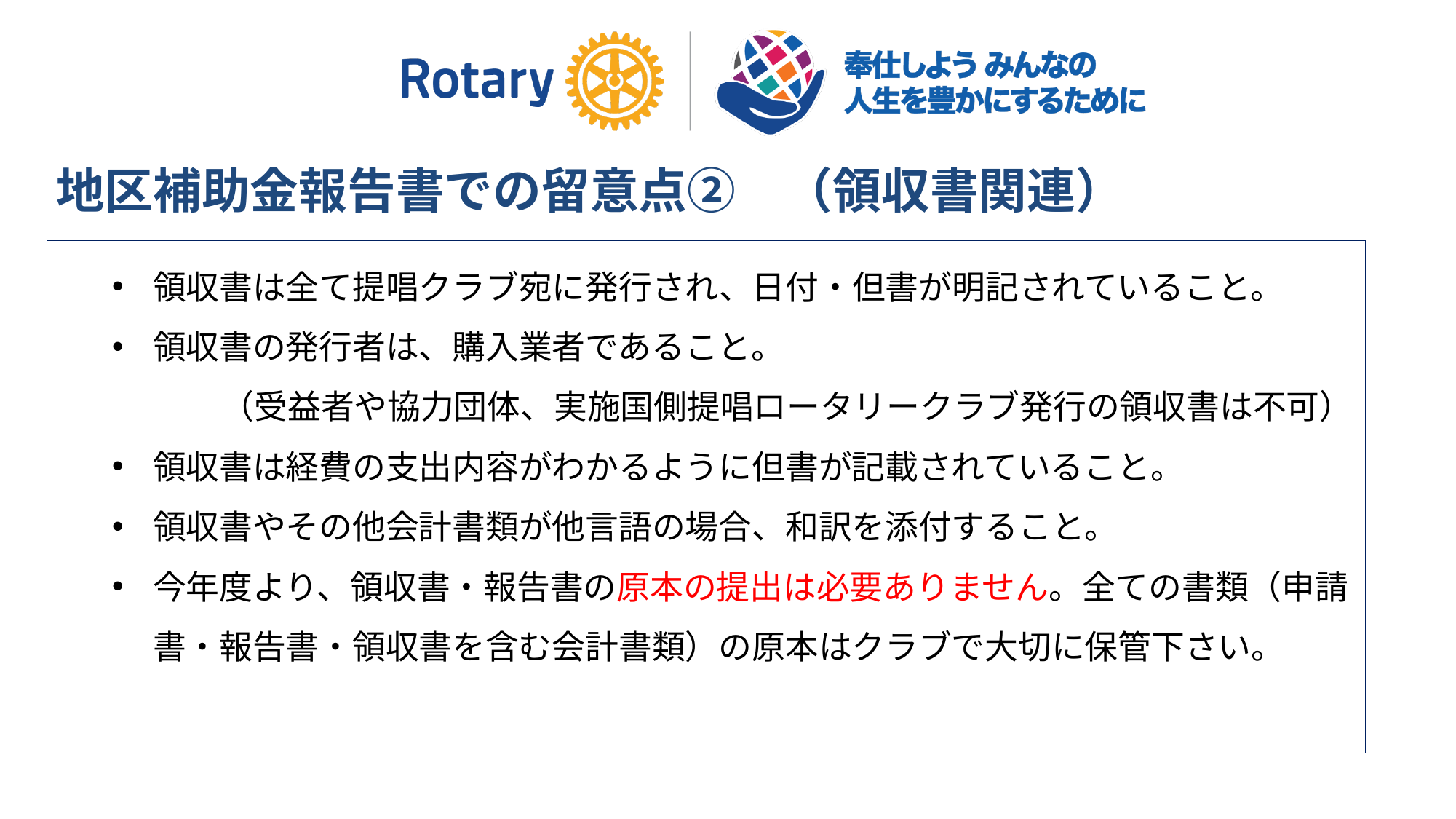

地区補助金報告書での留意点②　（領収書関連）
領収書は全て提唱クラブ宛に発行され、日付・但書が明記されていること。
領収書の発行者は、購入業者であること。
（受益者や協力団体、実施国側提唱ロータリークラブ発行の領収書は不可）
領収書は経費の支出内容がわかるように但書が記載されていること。
領収書やその他会計書類が他言語の場合、和訳を添付すること。
今年度より、領収書・報告書の原本の提出は必要ありません。全ての書類（申請書・報告書・領収書を含む会計書類）の原本はクラブで大切に保管下さい。